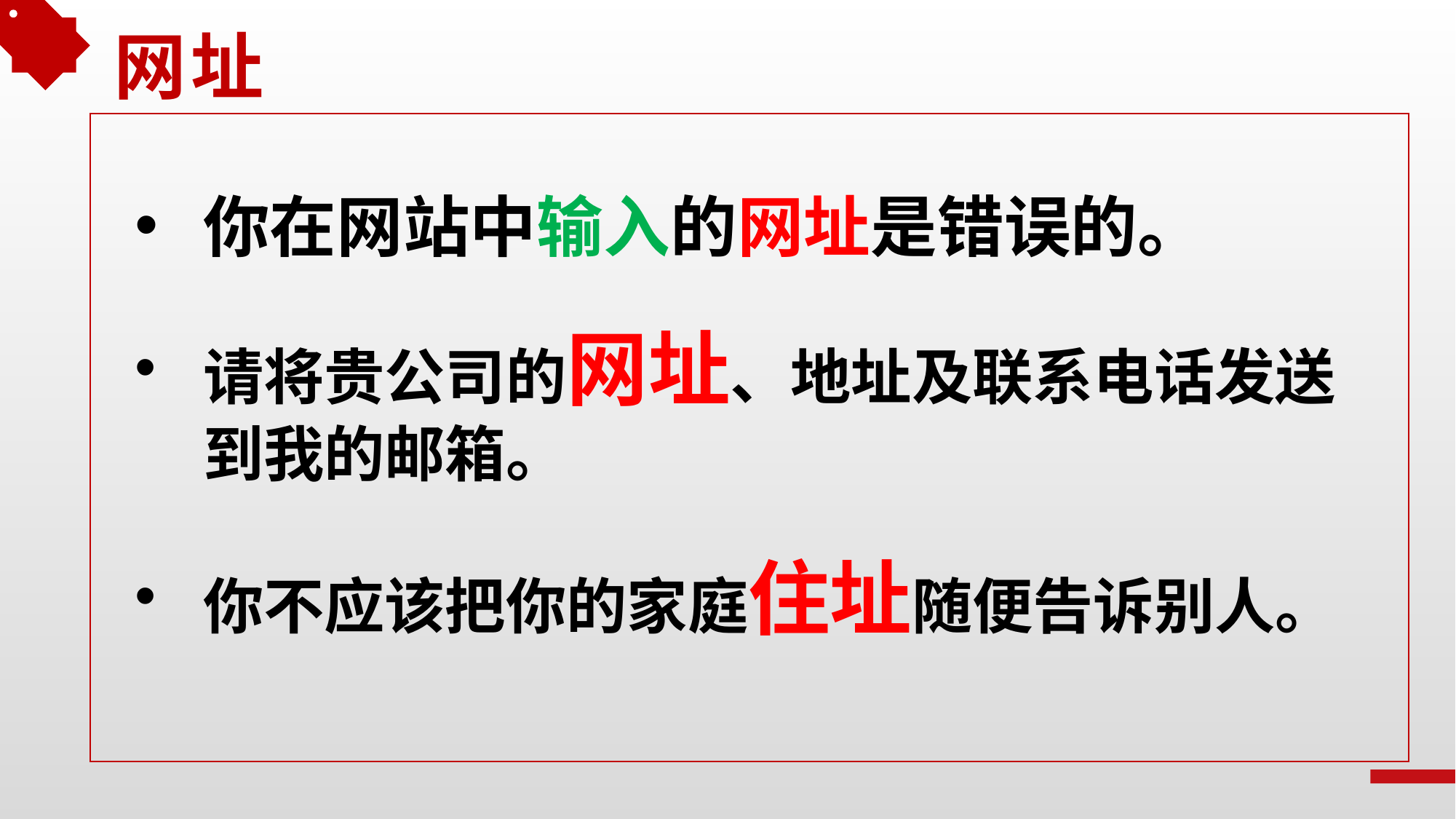

网址

你在网站中输入的网址是错误的。
请将贵公司的网址、地址及联系电话发送到我的邮箱。
你不应该把你的家庭住址随便告诉别人。